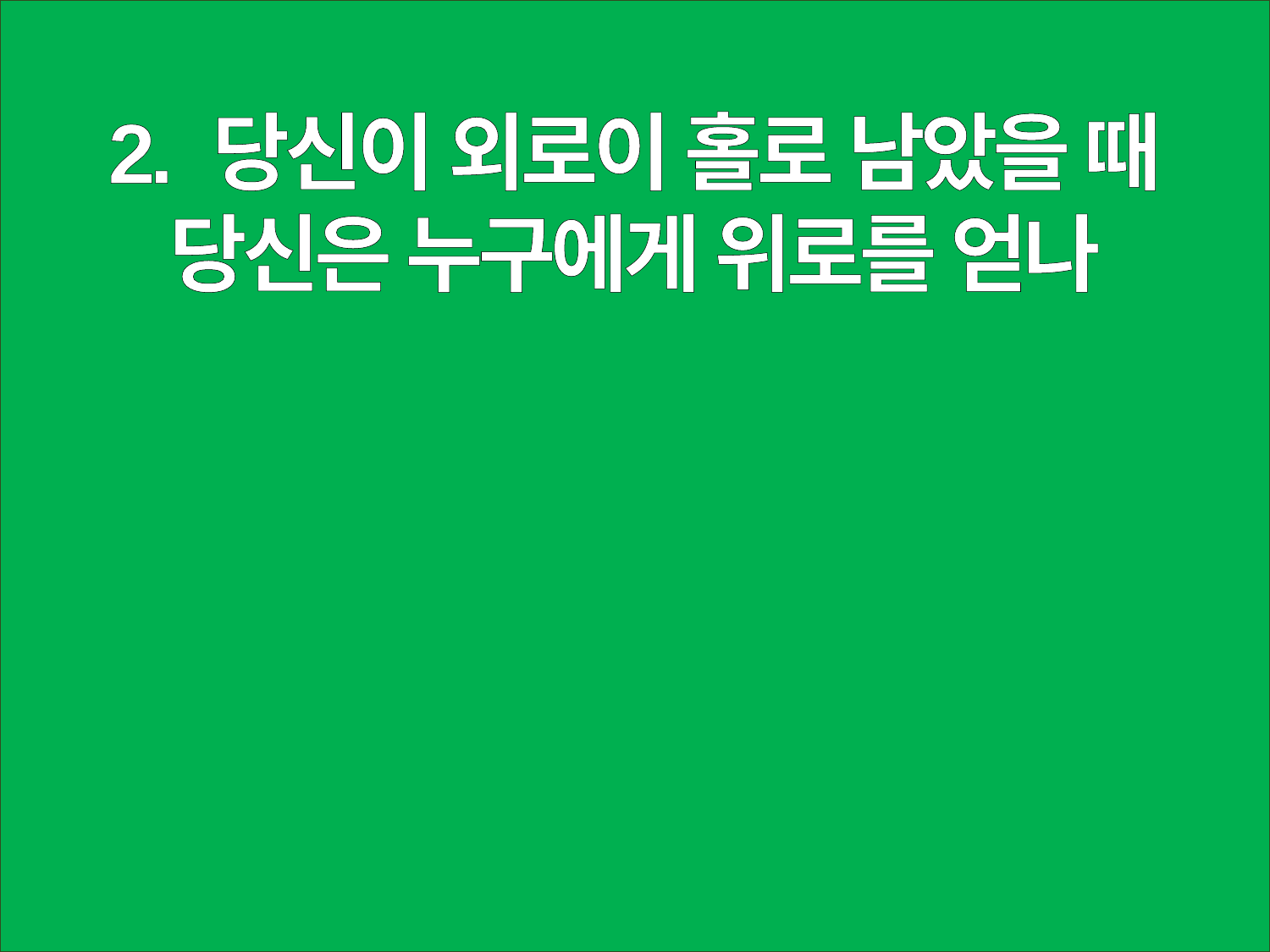

2. 당신이 외로이 홀로 남았을 때
당신은 누구에게 위로를 얻나